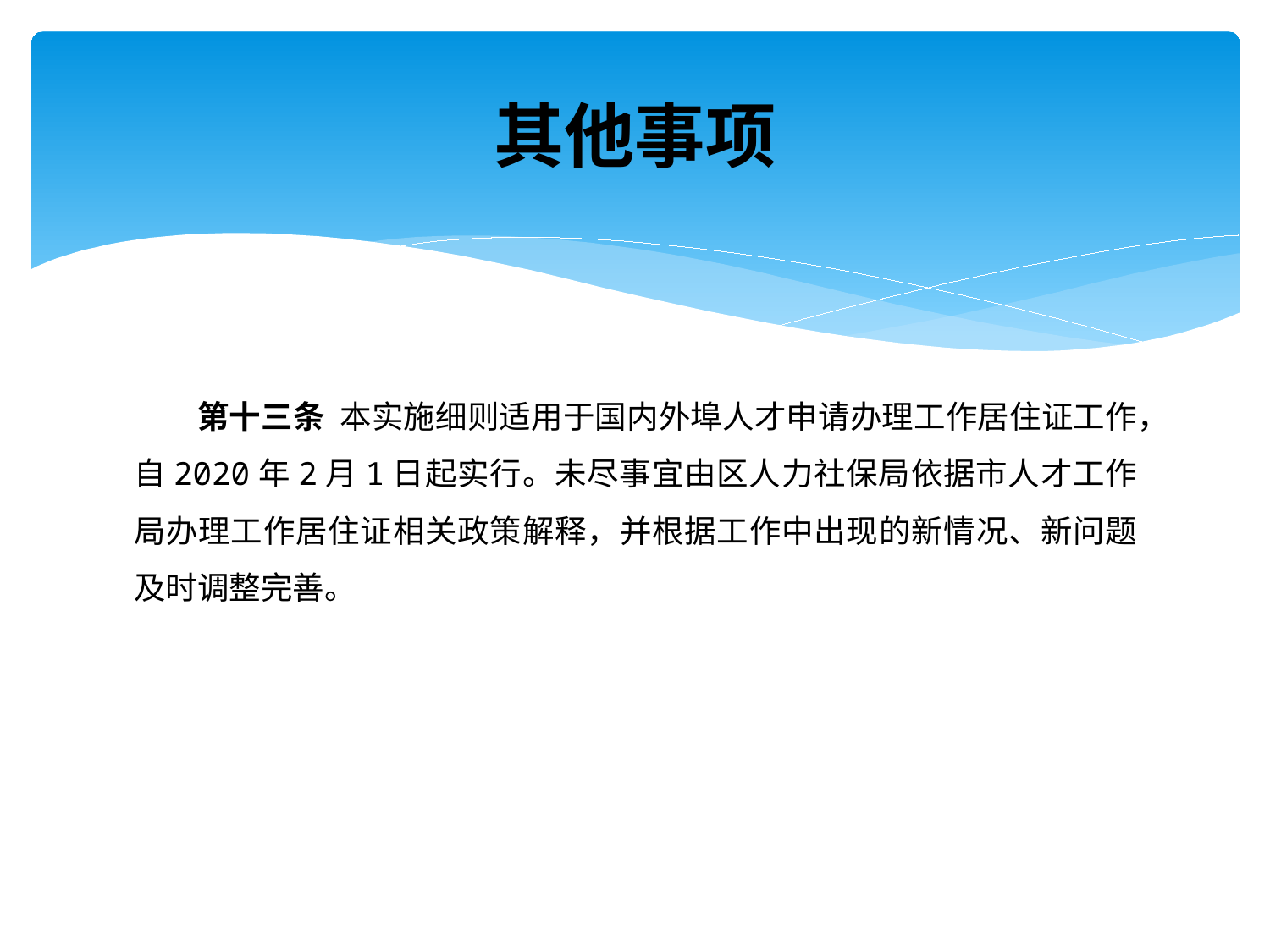

# 其他事项
第十三条  本实施细则适用于国内外埠人才申请办理工作居住证工作，自2020年2月1日起实行。未尽事宜由区人力社保局依据市人才工作局办理工作居住证相关政策解释，并根据工作中出现的新情况、新问题及时调整完善。